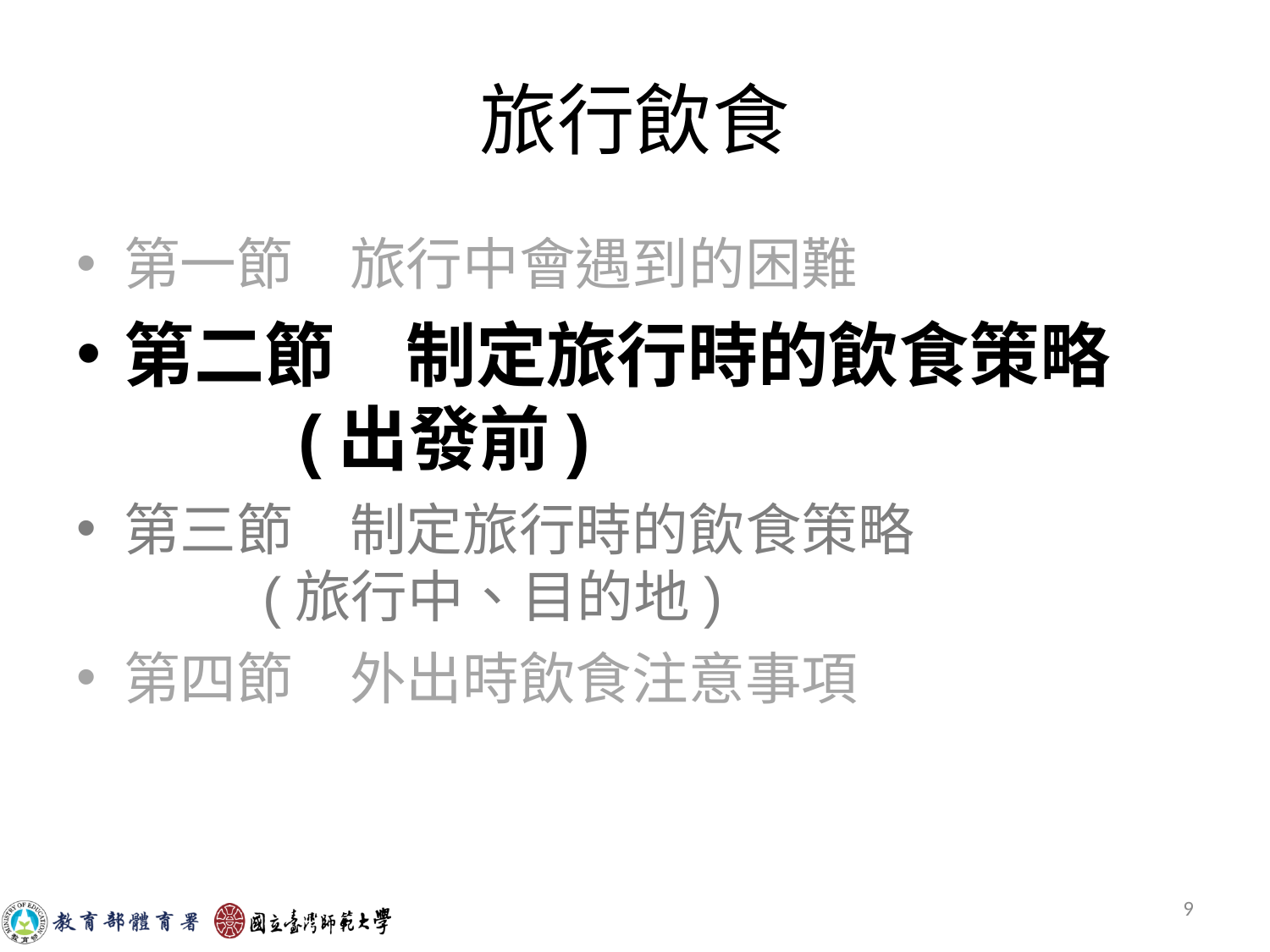

# 旅行飲食
第一節　旅行中會遇到的困難
第二節　制定旅行時的飲食策略
        (出發前)
第三節　制定旅行時的飲食策略
        (旅行中、目的地)
第四節　外出時飲食注意事項

9